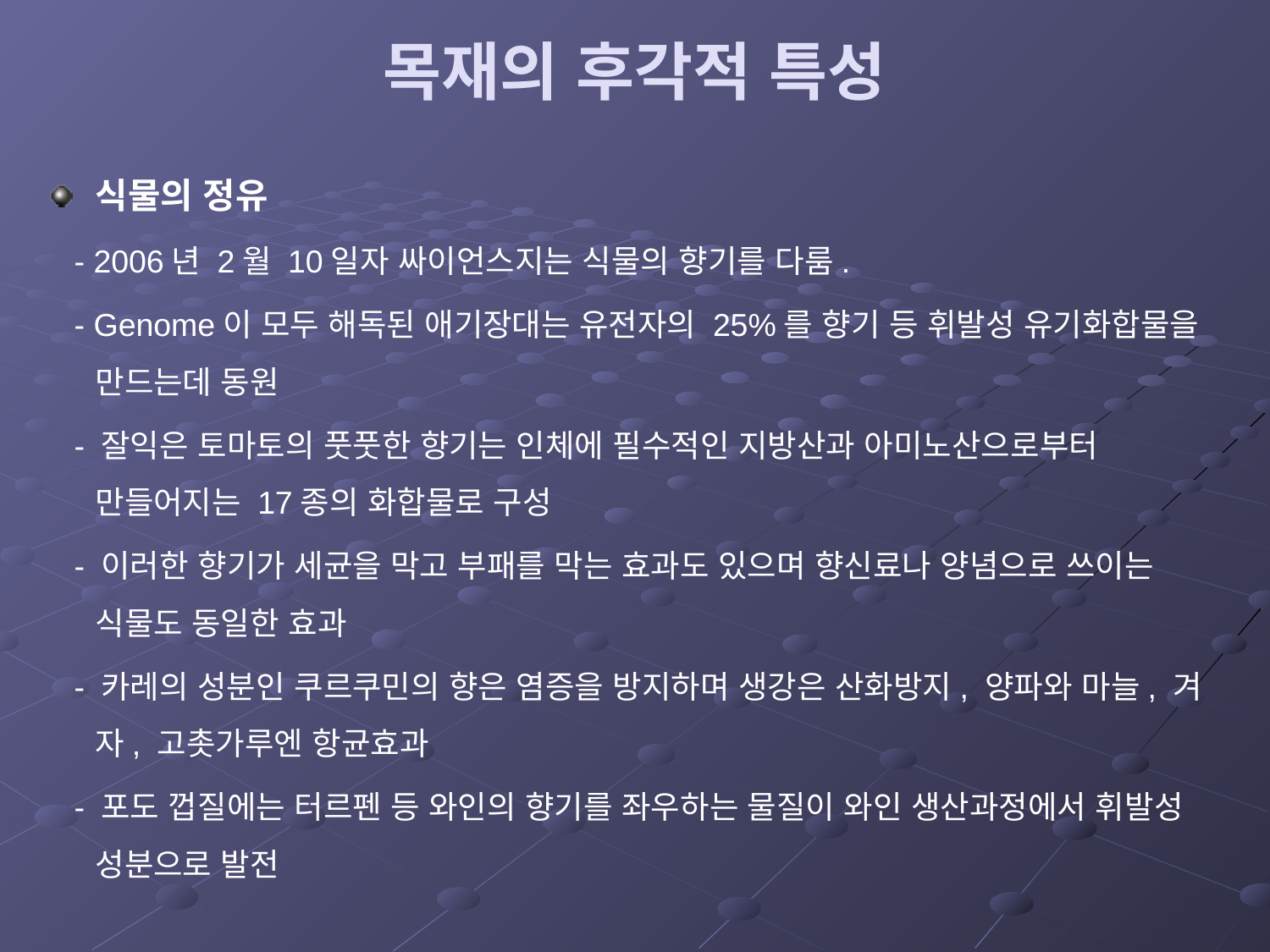

# 목재의 후각적 특성
식물의 정유
   - 2006년 2월 10일자 싸이언스지는 식물의 향기를 다룸.
   - Genome이 모두 해독된 애기장대는 유전자의 25%를 향기 등 휘발성 유기화합물을 만드는데 동원
   - 잘익은 토마토의 풋풋한 향기는 인체에 필수적인 지방산과 아미노산으로부터 만들어지는 17종의 화합물로 구성
   - 이러한 향기가 세균을 막고 부패를 막는 효과도 있으며 향신료나 양념으로 쓰이는 식물도 동일한 효과
   - 카레의 성분인 쿠르쿠민의 향은 염증을 방지하며 생강은 산화방지, 양파와 마늘, 겨자, 고촛가루엔 항균효과
   - 포도 껍질에는 터르펜 등 와인의 향기를 좌우하는 물질이 와인 생산과정에서 휘발성 성분으로 발전